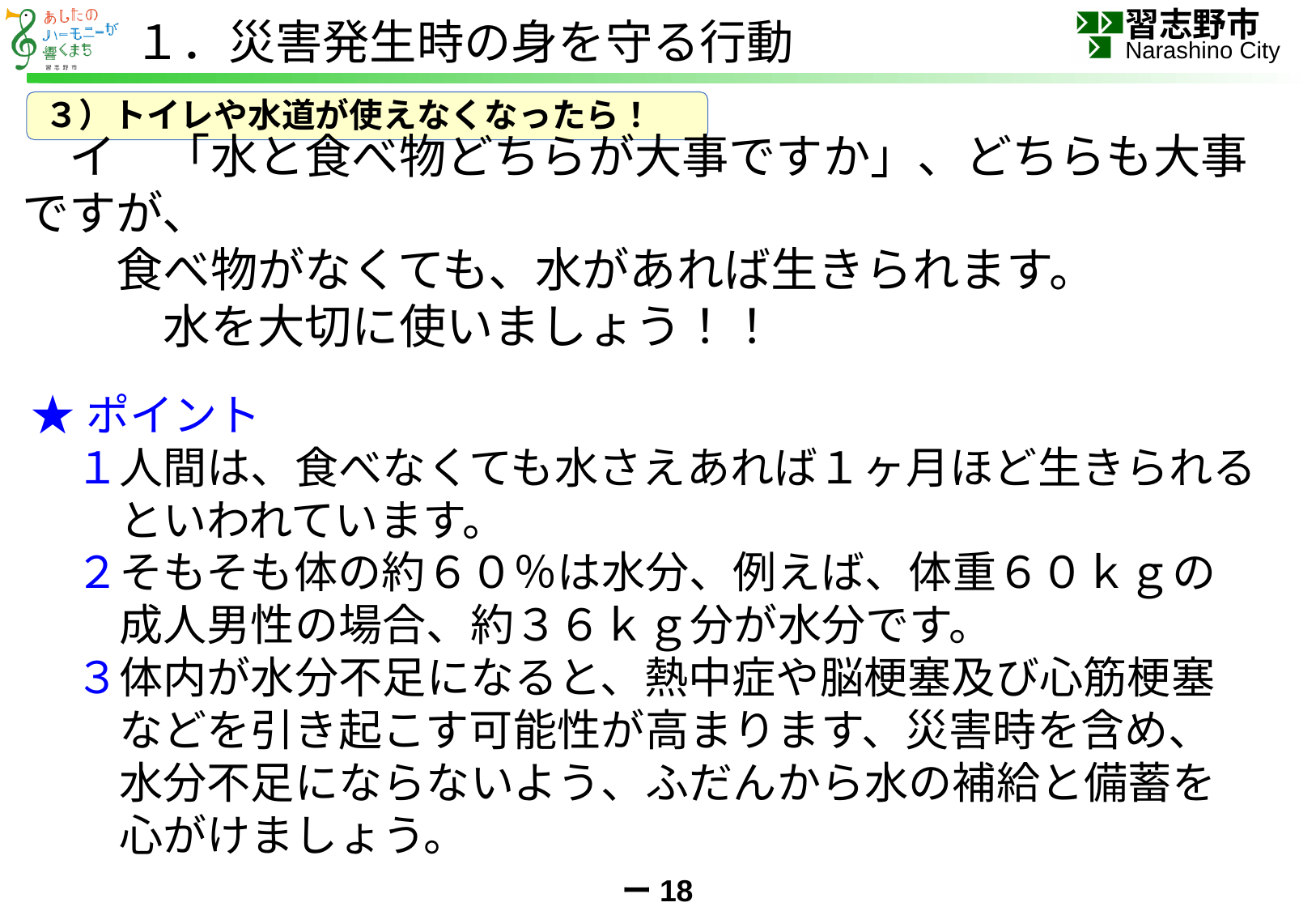

１．災害発生時の身を守る行動
３）トイレや水道が使えなくなったら！
　イ　「水と食べ物どちらが大事ですか」、どちらも大事ですが、
　　食べ物がなくても、水があれば生きられます。
　　　水を大切に使いましょう！！
★ポイント
　１人間は、食べなくても水さえあれば１ヶ月ほど生きられる
　　といわれています。
　２そもそも体の約６０％は水分、例えば、体重６０ｋｇの
　　成人男性の場合、約３６ｋｇ分が水分です。
　３体内が水分不足になると、熱中症や脳梗塞及び心筋梗塞
　　などを引き起こす可能性が高まります、災害時を含め、
　　水分不足にならないよう、ふだんから水の補給と備蓄を
　　心がけましょう。
ー18ー